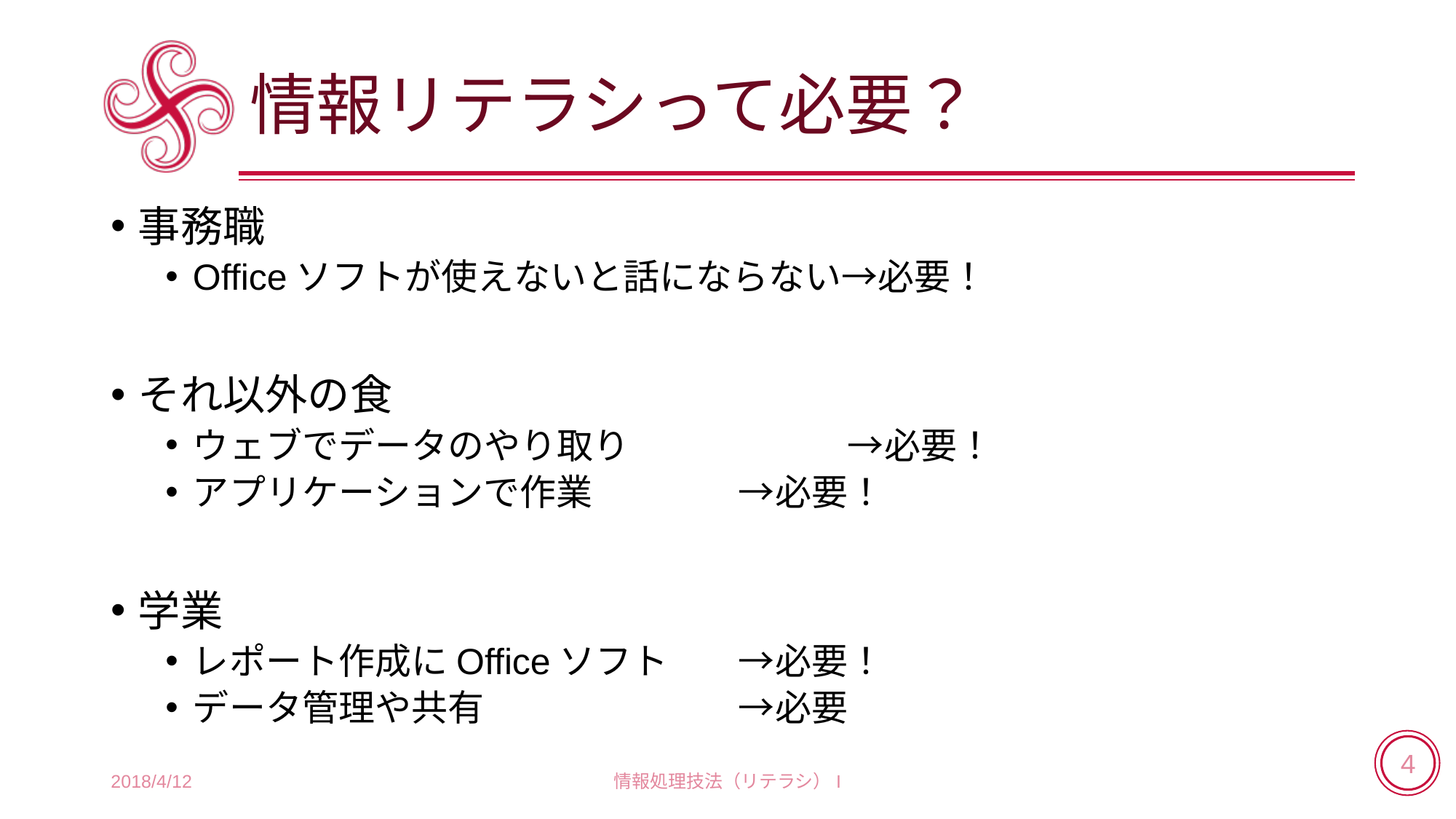

# 情報リテラシって必要？
事務職
Officeソフトが使えないと話にならない→必要！

それ以外の食
ウェブでデータのやり取り		→必要！
アプリケーションで作業		→必要！

学業
レポート作成にOfficeソフト	→必要！
データ管理や共有			→必要
2018/4/12
情報処理技法（リテラシ）I